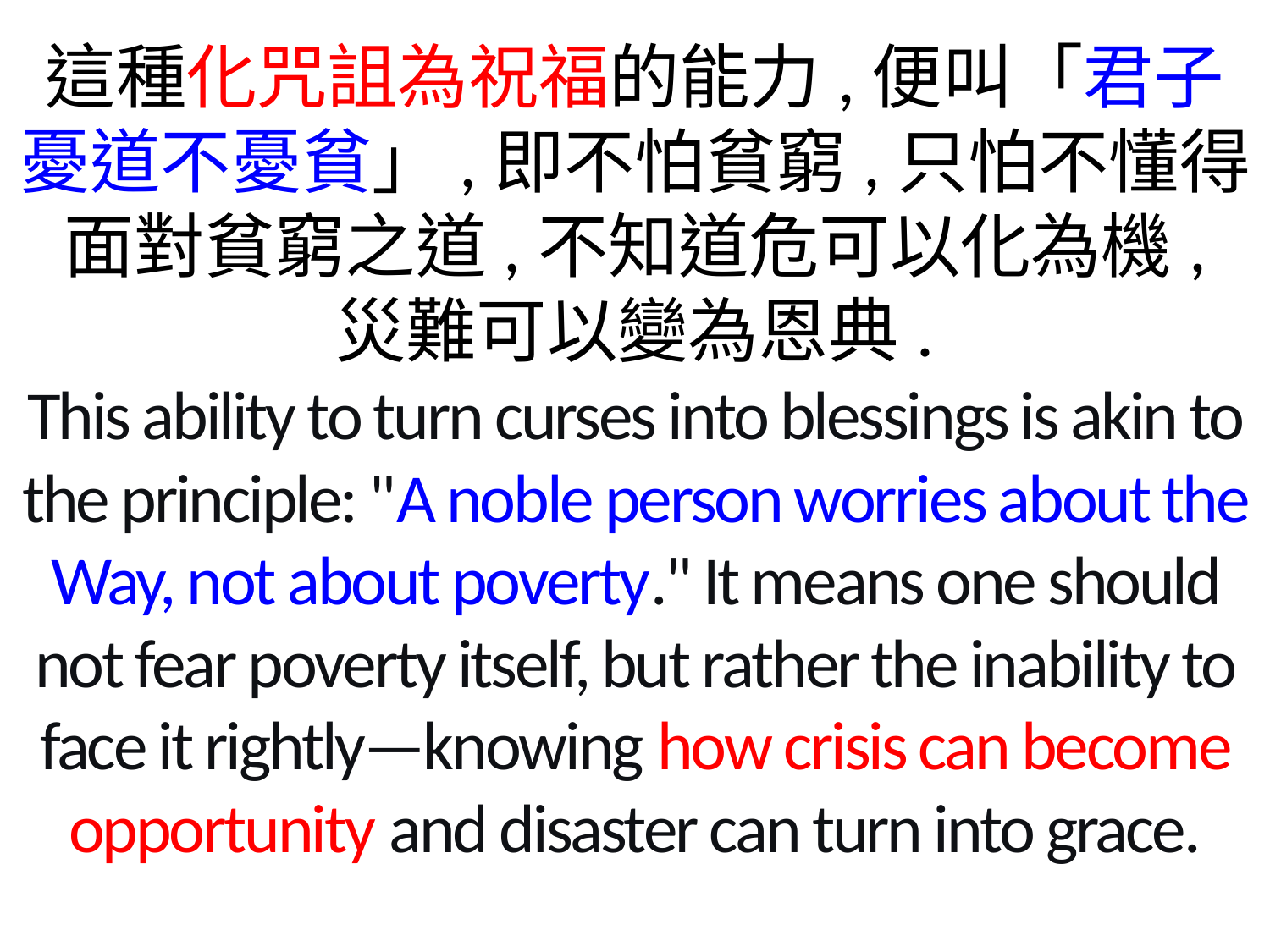

這種化咒詛為祝福的能力,便叫「君子憂道不憂貧」,即不怕貧窮,只怕不懂得面對貧窮之道,不知道危可以化為機,
災難可以變為恩典.
This ability to turn curses into blessings is akin to the principle: "A noble person worries about the Way, not about poverty." It means one should not fear poverty itself, but rather the inability to face it rightly—knowing how crisis can become opportunity and disaster can turn into grace.